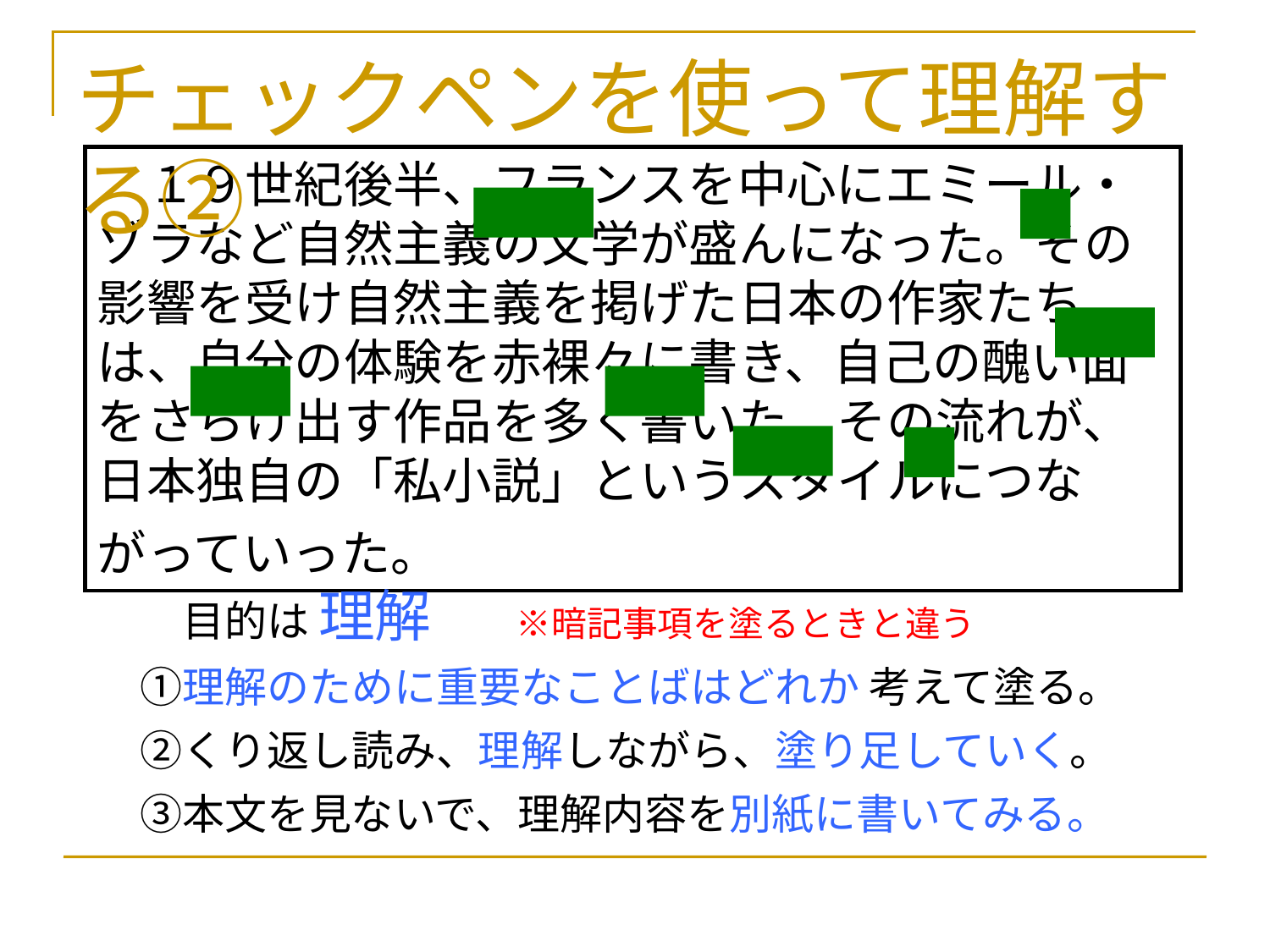

# チェックペンを使って理解する②
　１９世紀後半、フランスを中心にエミール・ゾラなど自然主義の文学が盛んになった。その影響を受け自然主義を掲げた日本の作家たちは、自分の体験を赤裸々に書き、自己の醜い面をさらけ出す作品を多く書いた。その流れが、日本独自の「私小説」というスタイルにつながっていった。

　　目的は 理解　　※暗記事項を塗るときと違う
　①理解のために重要なことばはどれか 考えて塗る。
　②くり返し読み、理解しながら、塗り足していく。
　③本文を見ないで、理解内容を別紙に書いてみる。